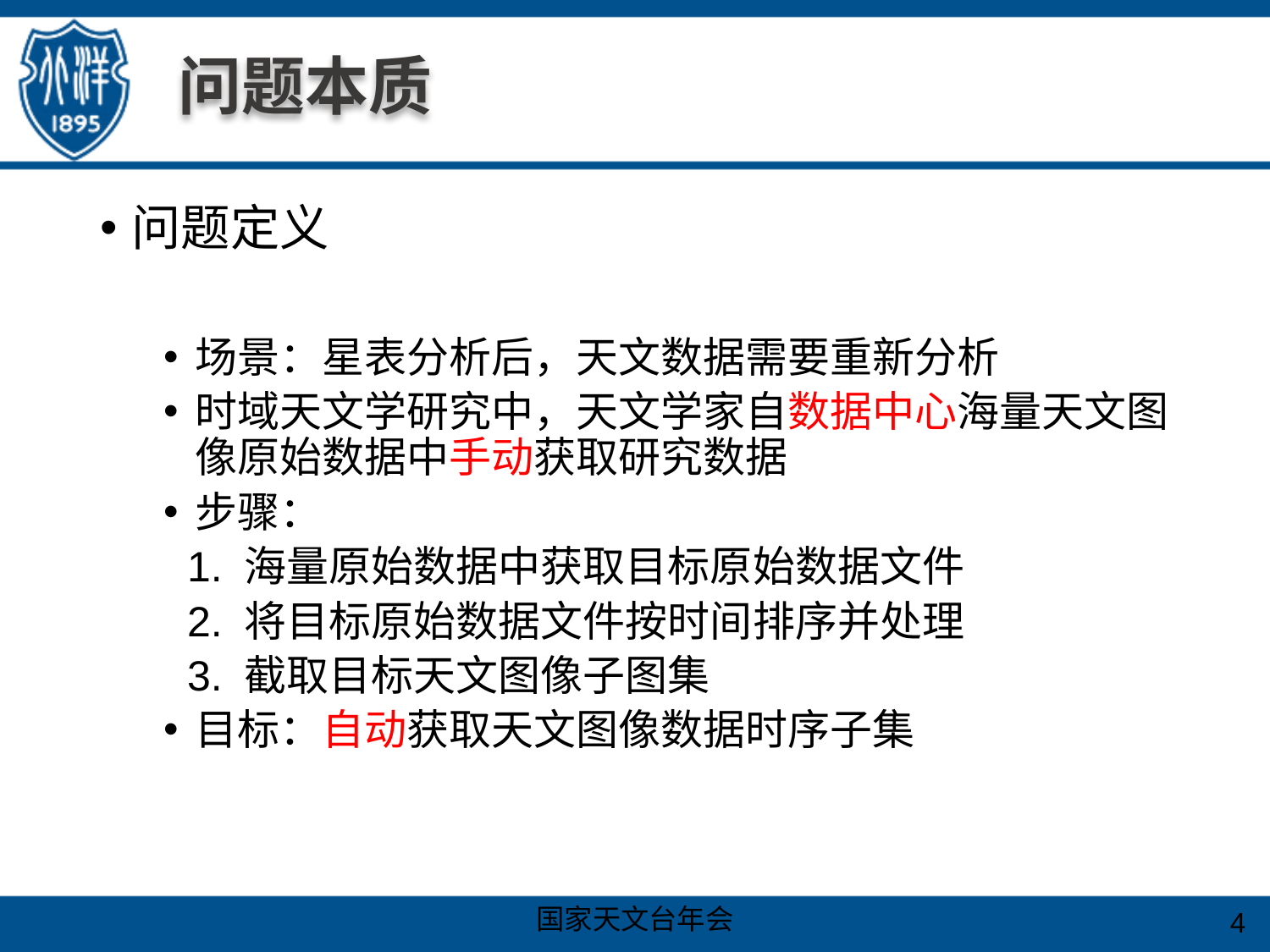

# 问题本质
问题定义

场景：星表分析后，天文数据需要重新分析
时域天文学研究中，天文学家自数据中心海量天文图像原始数据中手动获取研究数据
步骤：
  1. 海量原始数据中获取目标原始数据文件
  2. 将目标原始数据文件按时间排序并处理
  3. 截取目标天文图像子图集
目标：自动获取天文图像数据时序子集

国家天文台年会
4